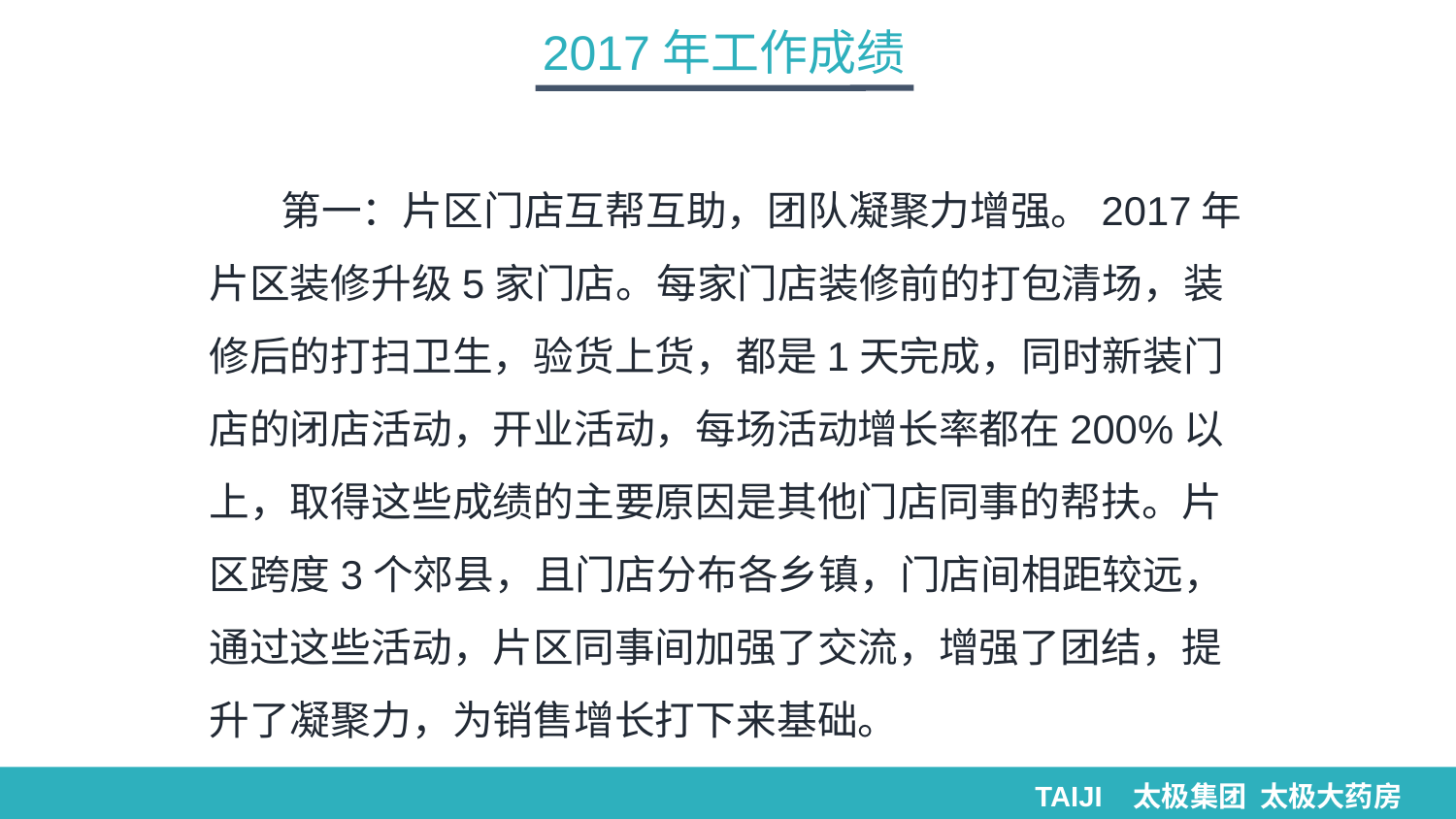

2017年工作成绩
第一：片区门店互帮互助，团队凝聚力增强。2017年片区装修升级5家门店。每家门店装修前的打包清场，装修后的打扫卫生，验货上货，都是1天完成，同时新装门店的闭店活动，开业活动，每场活动增长率都在200%以上，取得这些成绩的主要原因是其他门店同事的帮扶。片区跨度3个郊县，且门店分布各乡镇，门店间相距较远，通过这些活动，片区同事间加强了交流，增强了团结，提升了凝聚力，为销售增长打下来基础。

TAIJI   太极集团  太极大药房